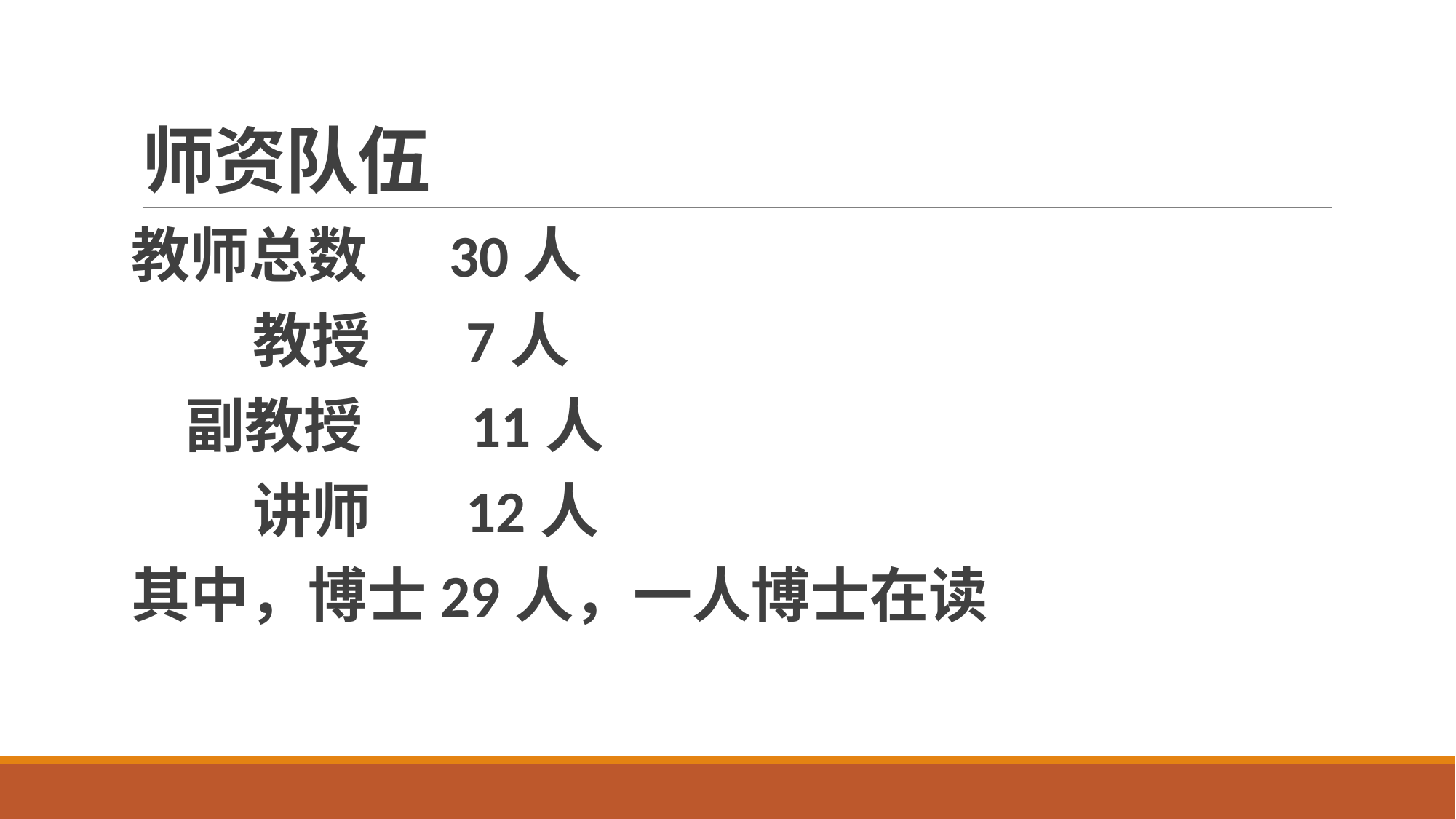

# 师资队伍
教师总数     30人
        教授      7人
   副教授       11人
        讲师      12人
其中，博士29人，一人博士在读